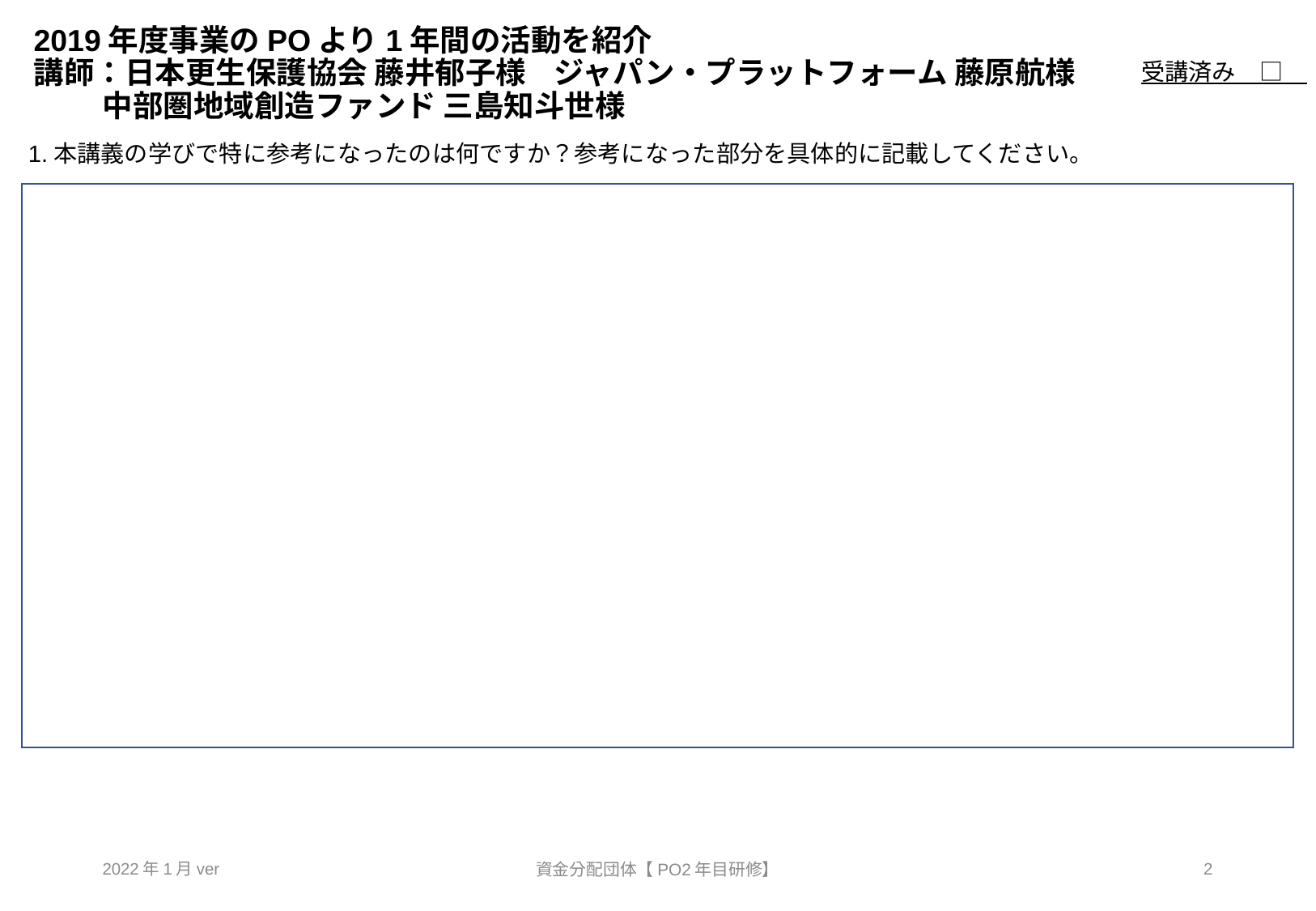

# 2019年度事業のPOより1年間の活動を紹介 講師：日本更生保護協会 藤井郁子様    ジャパン・プラットフォーム 藤原航様           中部圏地域創造ファンド 三島知斗世様
受講済み　□
1.本講義の学びで特に参考になったのは何ですか？参考になった部分を具体的に記載してください。

2022年1月ver
資金分配団体【PO2年目研修】
2